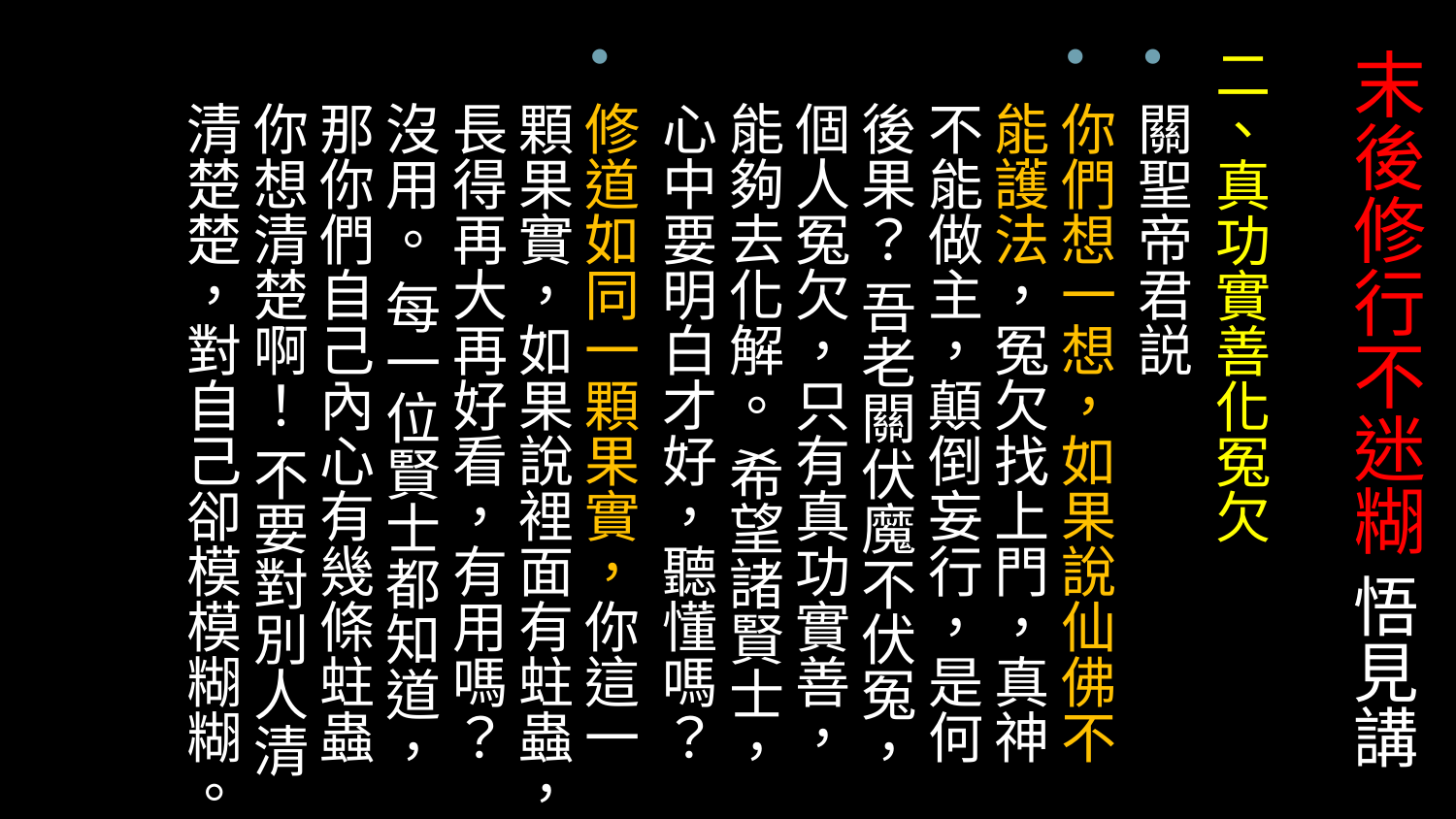

# 末後修行不迷糊 悟見講
二、真功實善化冤欠
關聖帝君説
你們想一想，如果說仙佛不能護法，冤欠找上門，真神不能做主，顛倒妄行，是何後果？ 吾老關伏魔不伏冤，個人冤欠，只有真功實善，能夠去化解。 希望諸賢士，心中要明白才好，聽懂嗎？
修道如同一顆果實，你這一顆果實，如果說裡面有蛀蟲，長得再大再好看，有用嗎？ 沒用。 每一位賢士都知道，那你們自己內心有幾條蛀蟲你想清楚啊！ 不要對別人清清楚楚，對自己卻模模糊糊。